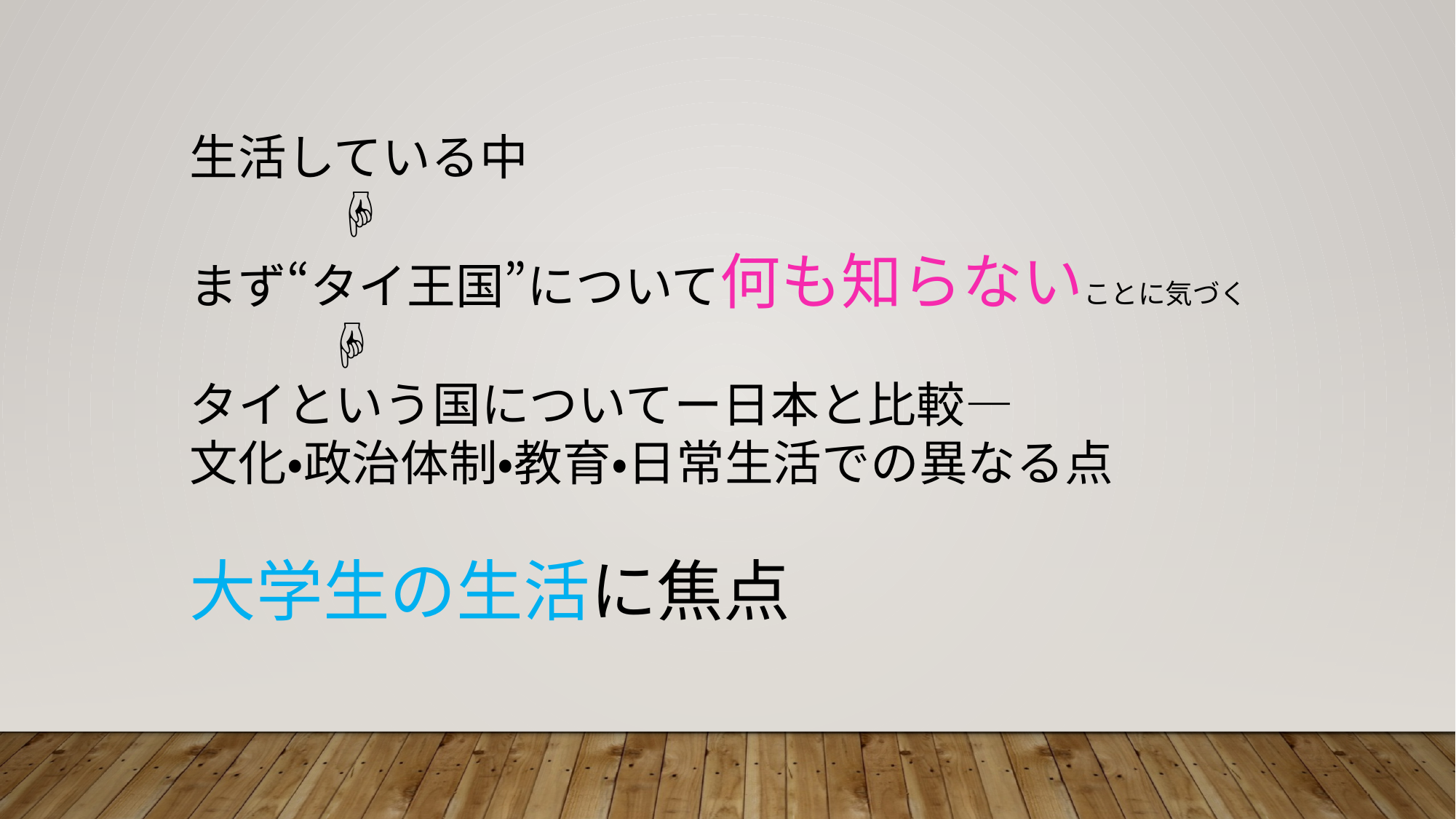

生活している中
　　　☟
まず“タイ王国”について何も知らないことに気づく
　　　　　☟
タイという国についてー日本と比較―
文化・政治体制・教育・日常生活での異なる点

大学生の生活に焦点